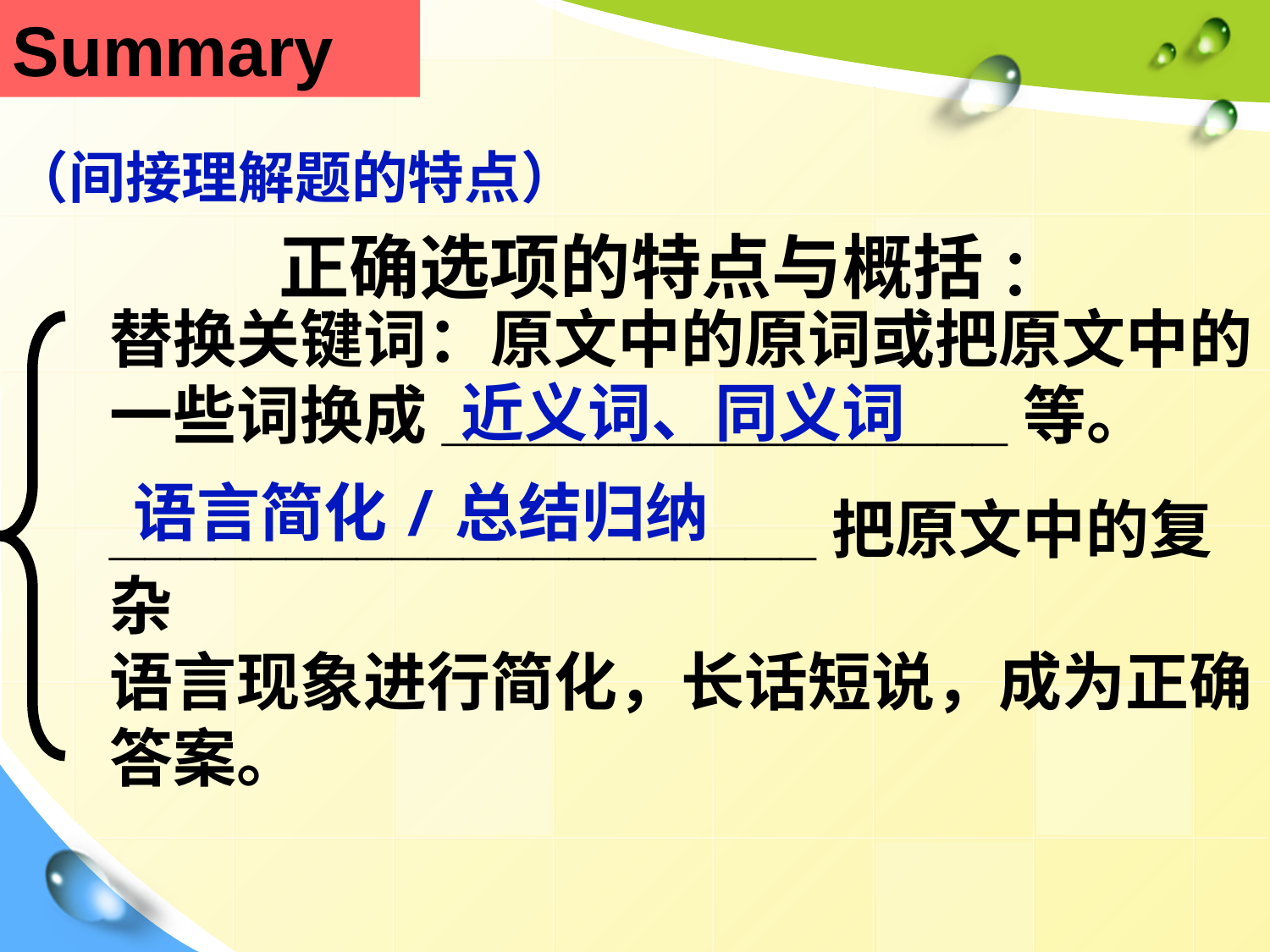

Summary
（间接理解题的特点）
正确选项的特点与概括:

替换关键词：原文中的原词或把原文中的一些词换成________________等。

____________________把原文中的复杂
语言现象进行简化，长话短说，成为正确
答案。
近义词、同义词
语言简化/总结归纳